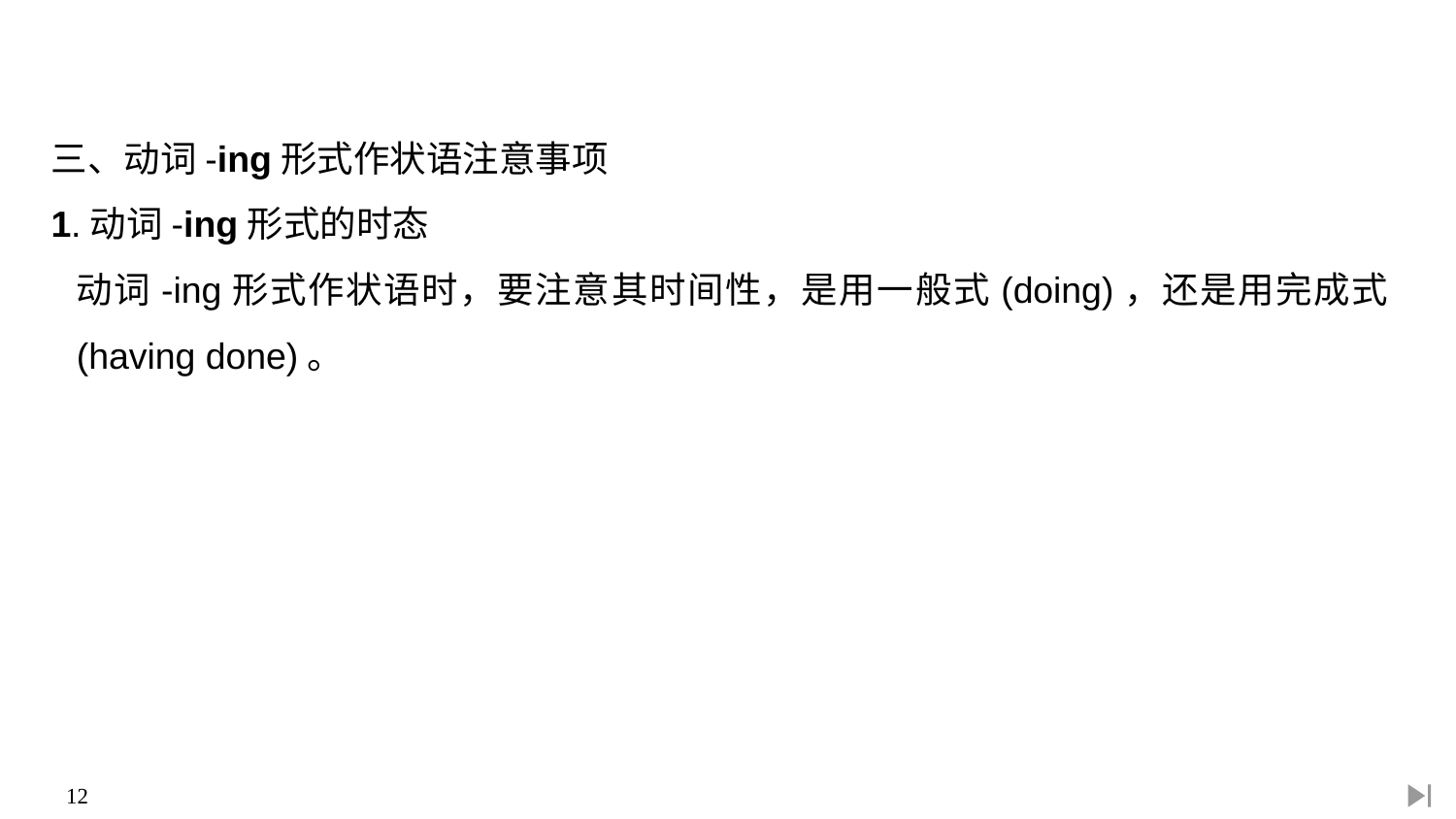

三、动词-ing形式作状语注意事项
1.动词-ing形式的时态
动词-ing形式作状语时，要注意其时间性，是用一般式(doing)，还是用完成式(having done)。